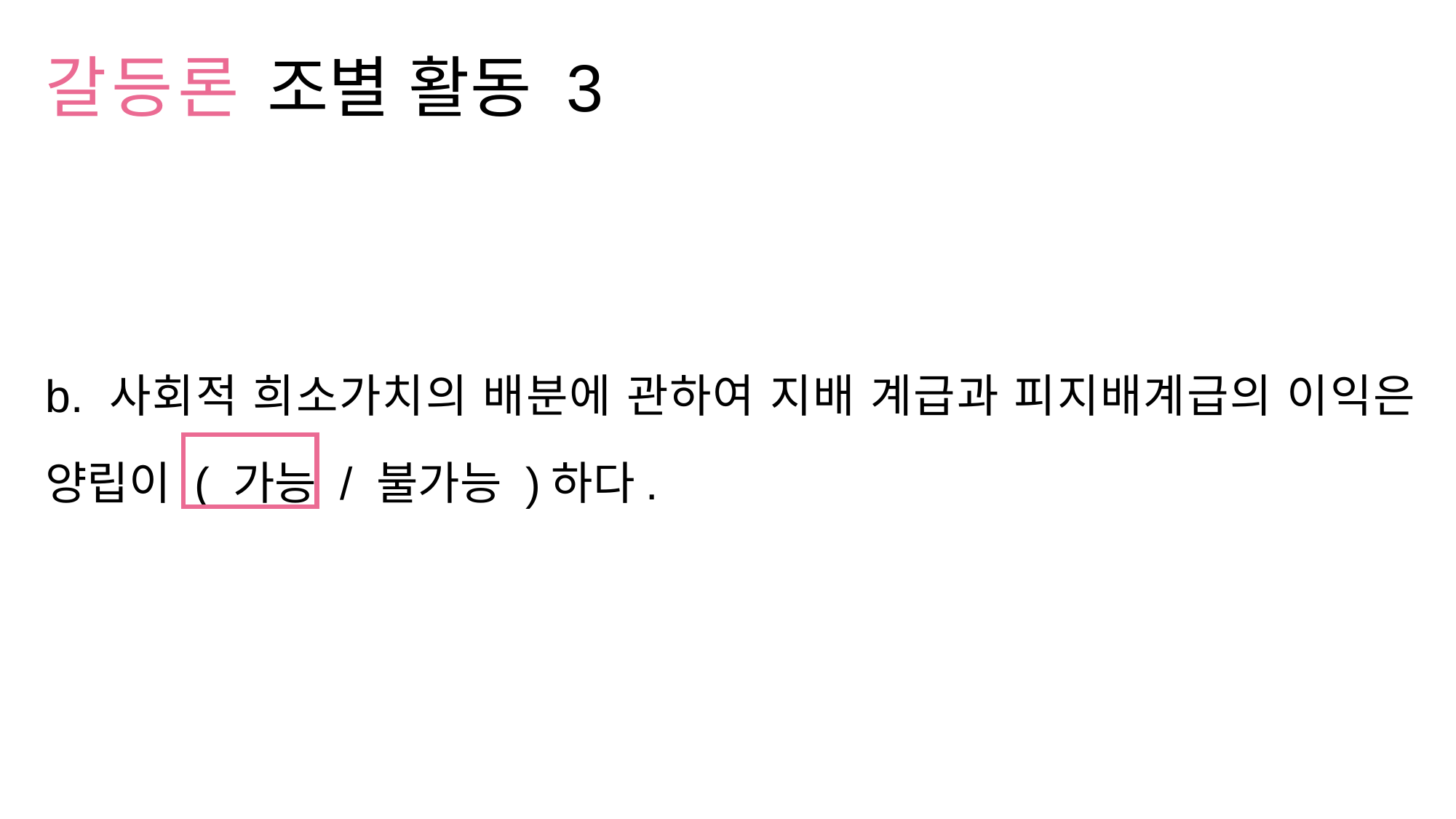

# 갈등론 조별 활동 3
b. 사회적 희소가치의 배분에 관하여 지배 계급과 피지배계급의 이익은 양립이 ( 가능 / 불가능 )하다.